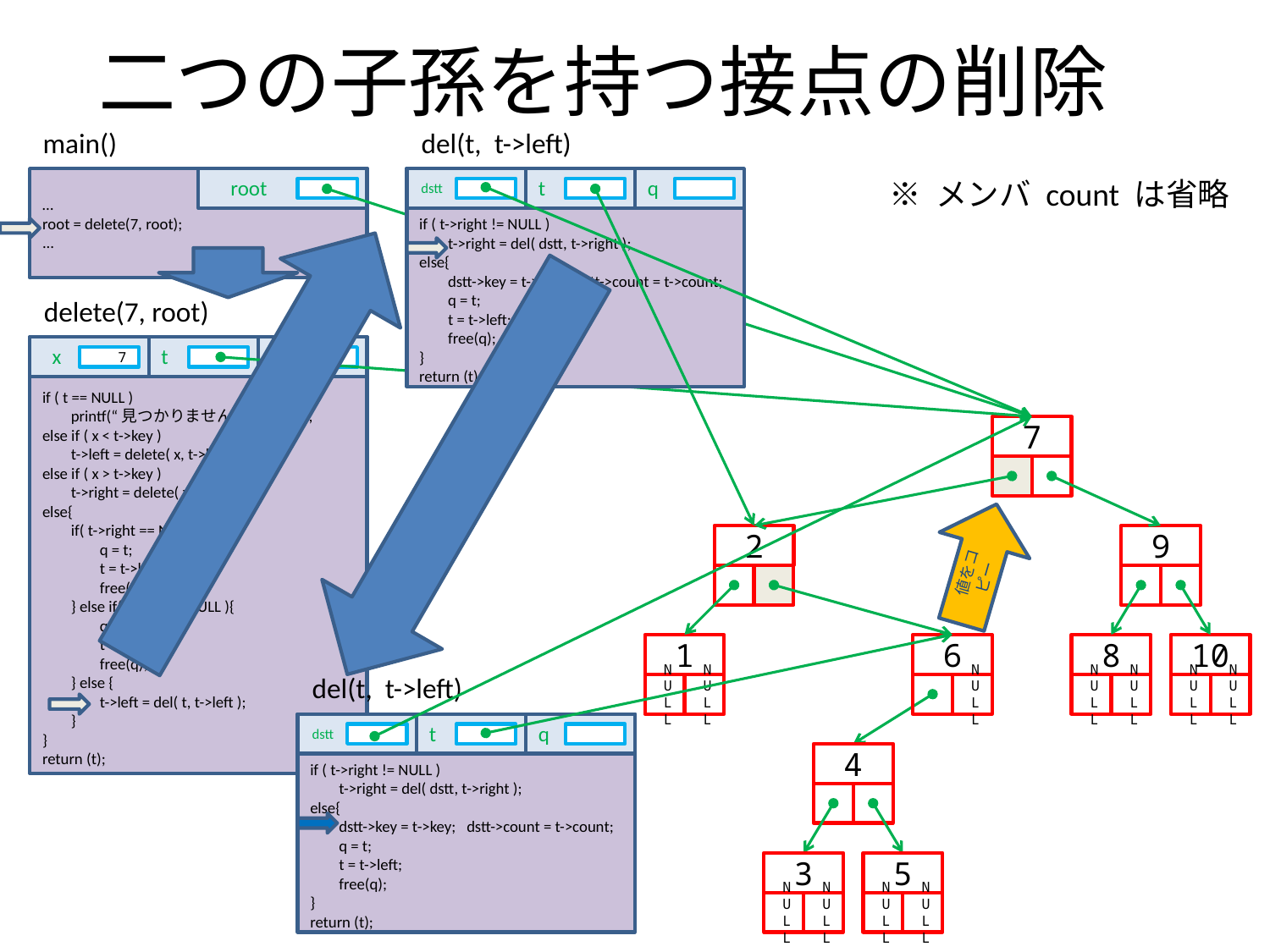

# 二つの子孫を持つ接点の削除
main()
del(t,  t->left)
…
root = delete(7, root);
...

if ( t->right != NULL )
        t->right = del( dstt, t->right );
else{
        dstt->key = t->key;   dstt->count = t->count;
        q = t;
        t = t->left;
        free(q);
}
return (t);

t

q
※ メンバ count は省略
root
dstt

delete(7, root)

if ( t == NULL )
        printf(“見つかりませんでした\n”);
else if ( x < t->key )
        t->left = delete( x, t->left );
else if ( x > t->key )
        t->right = delete( x, t->right );
else{
        if( t->right == NULL ){
                q = t;
                t = t->left;
                free(q);
        } else if( t->left == NULL ){
                q = t;
                t = t->right;
                free(q);
        } else {
                t->left = del( t, t->left );
        }
}
return (t);

x

t

q
7

7

値をコピー
2
9

1
6
8
10
del(t,  t->left)
NULL
NULL

NULL
NULL
NULL
NULL
NULL

if ( t->right != NULL )
        t->right = del( dstt, t->right );
else{
        dstt->key = t->key;   dstt->count = t->count;
        q = t;
        t = t->left;
        free(q);
}
return (t);

t

q
dstt

4

3
5
NULL
NULL
NULL
NULL